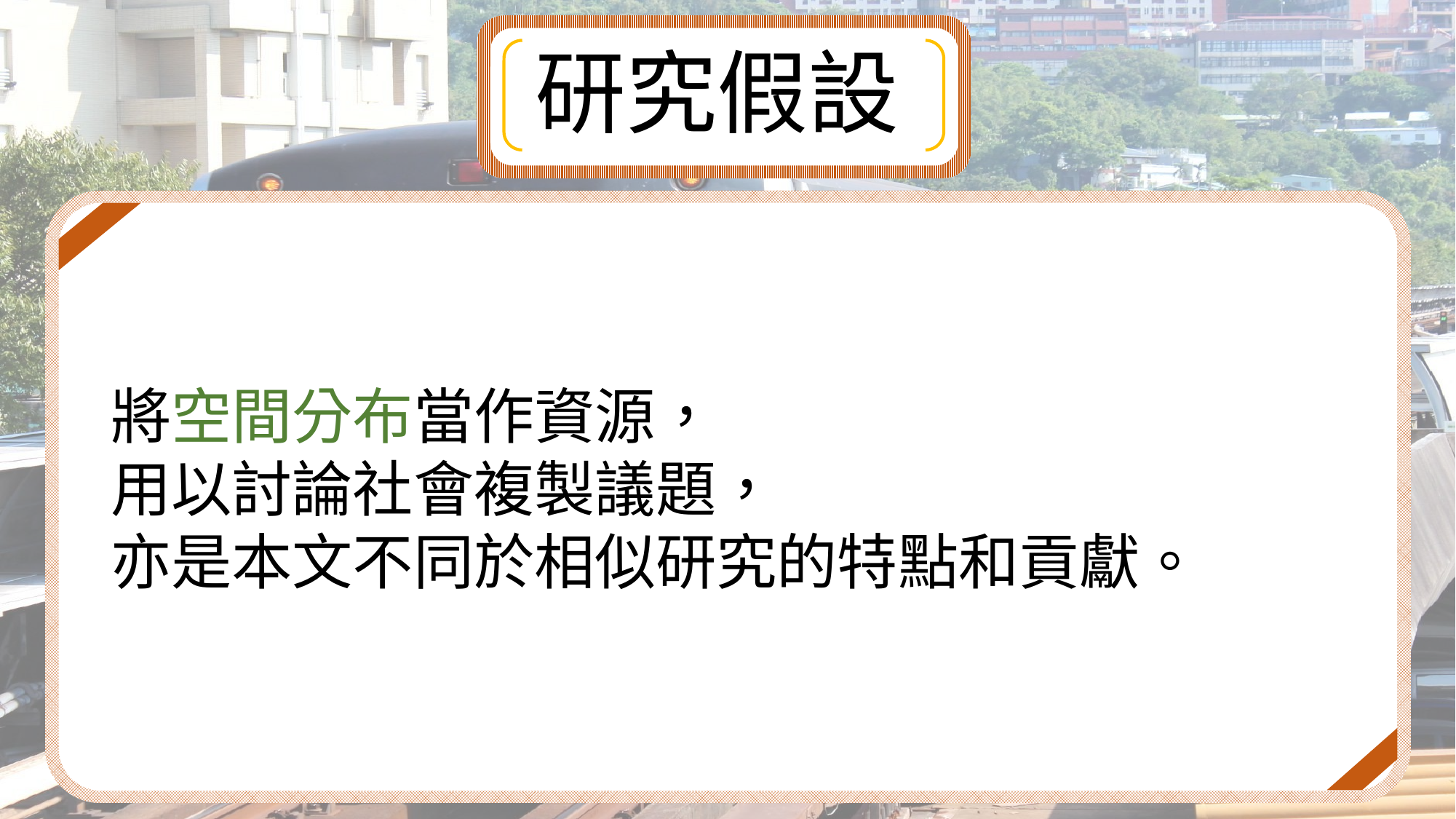

研究假設

將空間分布當作資源，
用以討論社會複製議題，
亦是本文不同於相似研究的特點和貢獻。